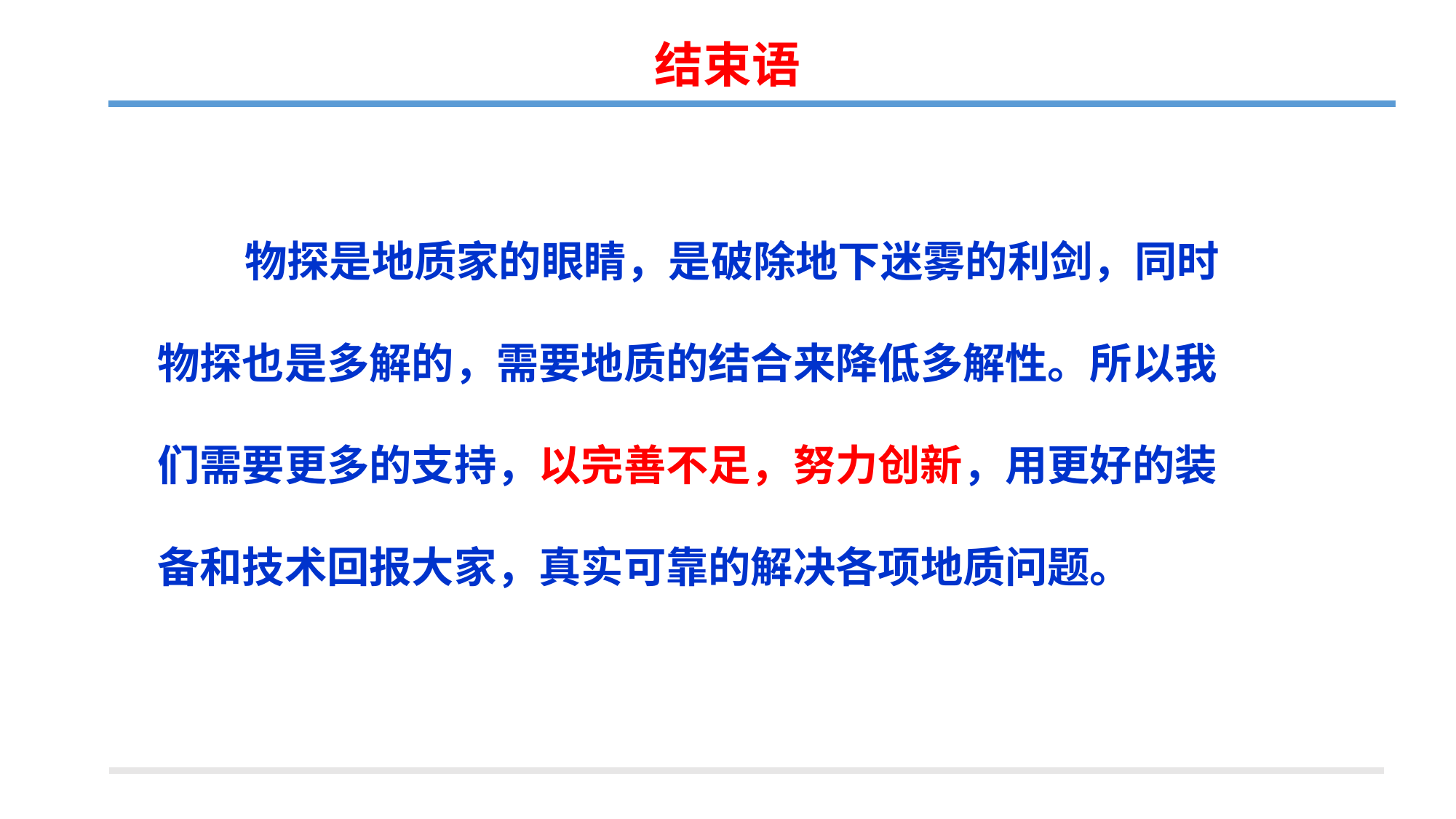

结束语
        物探是地质家的眼睛，是破除地下迷雾的利剑，同时物探也是多解的，需要地质的结合来降低多解性。所以我们需要更多的支持，以完善不足，努力创新，用更好的装备和技术回报大家，真实可靠的解决各项地质问题。